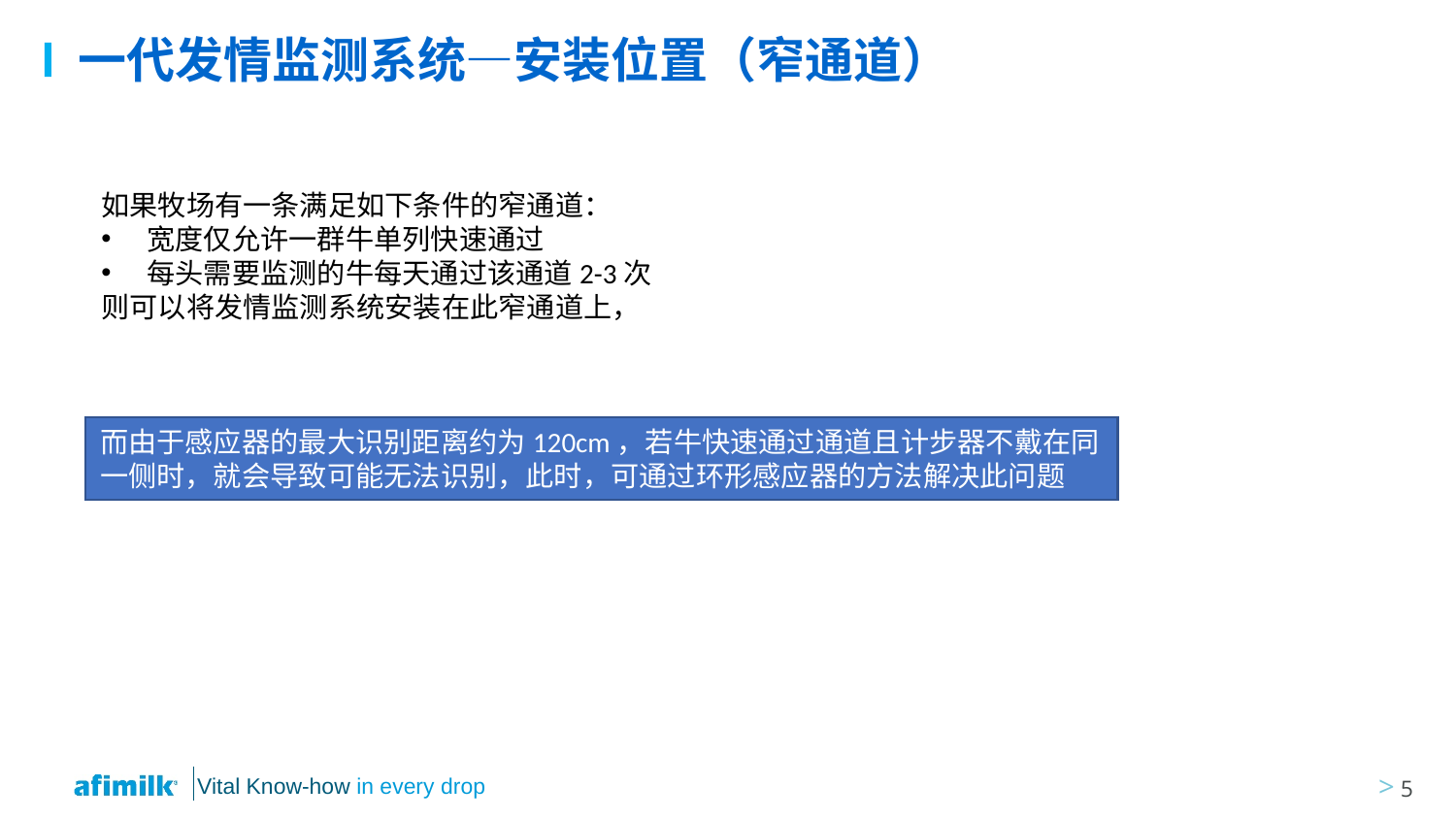

# 一代发情监测系统—安装位置（窄通道）
如果牧场有一条满足如下条件的窄通道：
宽度仅允许一群牛单列快速通过
每头需要监测的牛每天通过该通道2-3次
则可以将发情监测系统安装在此窄通道上，

而由于感应器的最大识别距离约为120cm，若牛快速通过通道且计步器不戴在同一侧时，就会导致可能无法识别，此时，可通过环形感应器的方法解决此问题